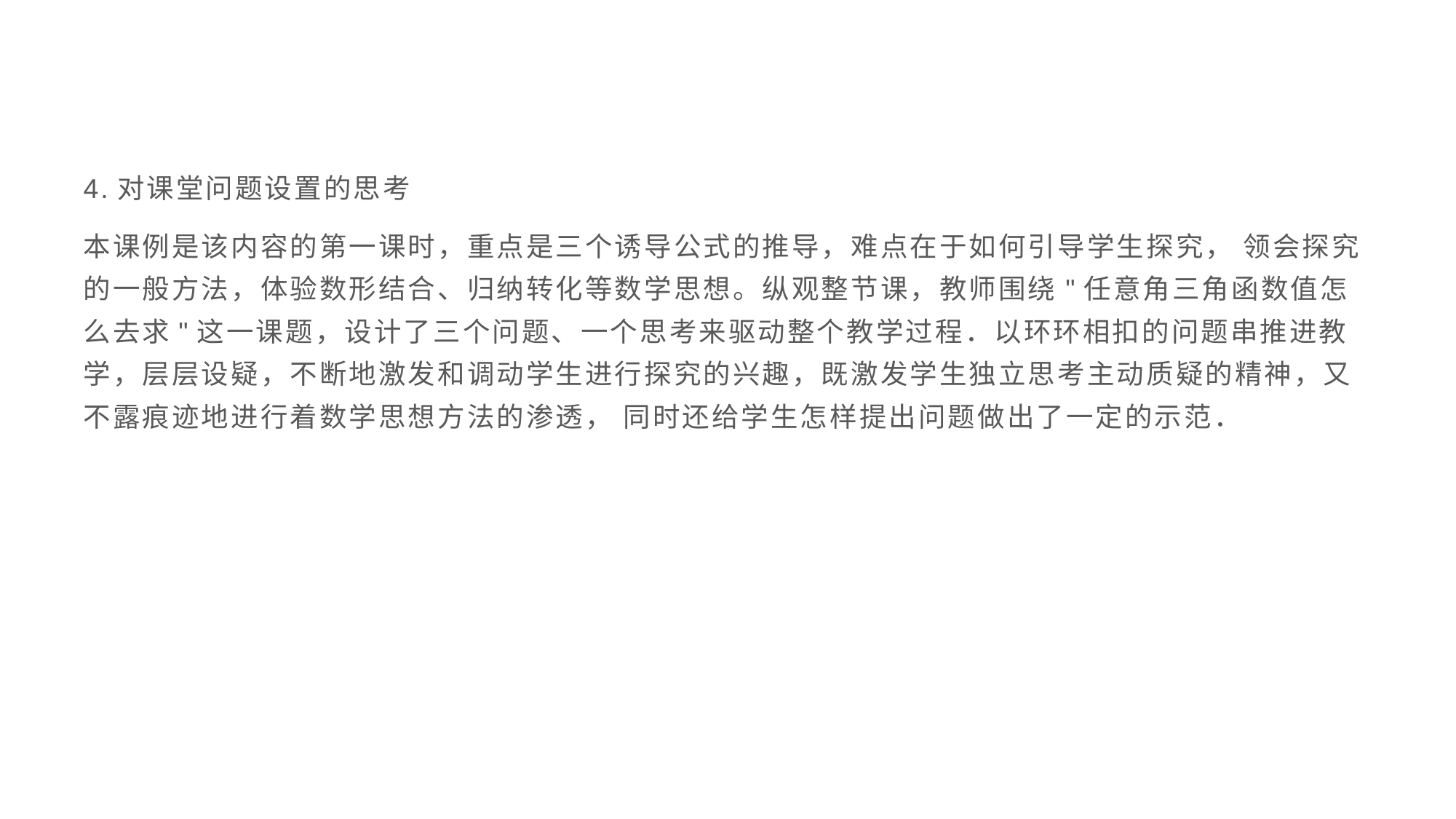

4.对课堂问题设置的思考
本课例是该内容的第一课时，重点是三个诱导公式的推导，难点在于如何引导学生探究， 领会探究的一般方法，体验数形结合、归纳转化等数学思想。纵观整节课，教师围绕"任意角三角函数值怎么去求"这一课题，设计了三个问题、一个思考来驱动整个教学过程．以环环相扣的问题串推进教学，层层设疑，不断地激发和调动学生进行探究的兴趣，既激发学生独立思考主动质疑的精神，又不露痕迹地进行着数学思想方法的渗透， 同时还给学生怎样提出问题做出了一定的示范．